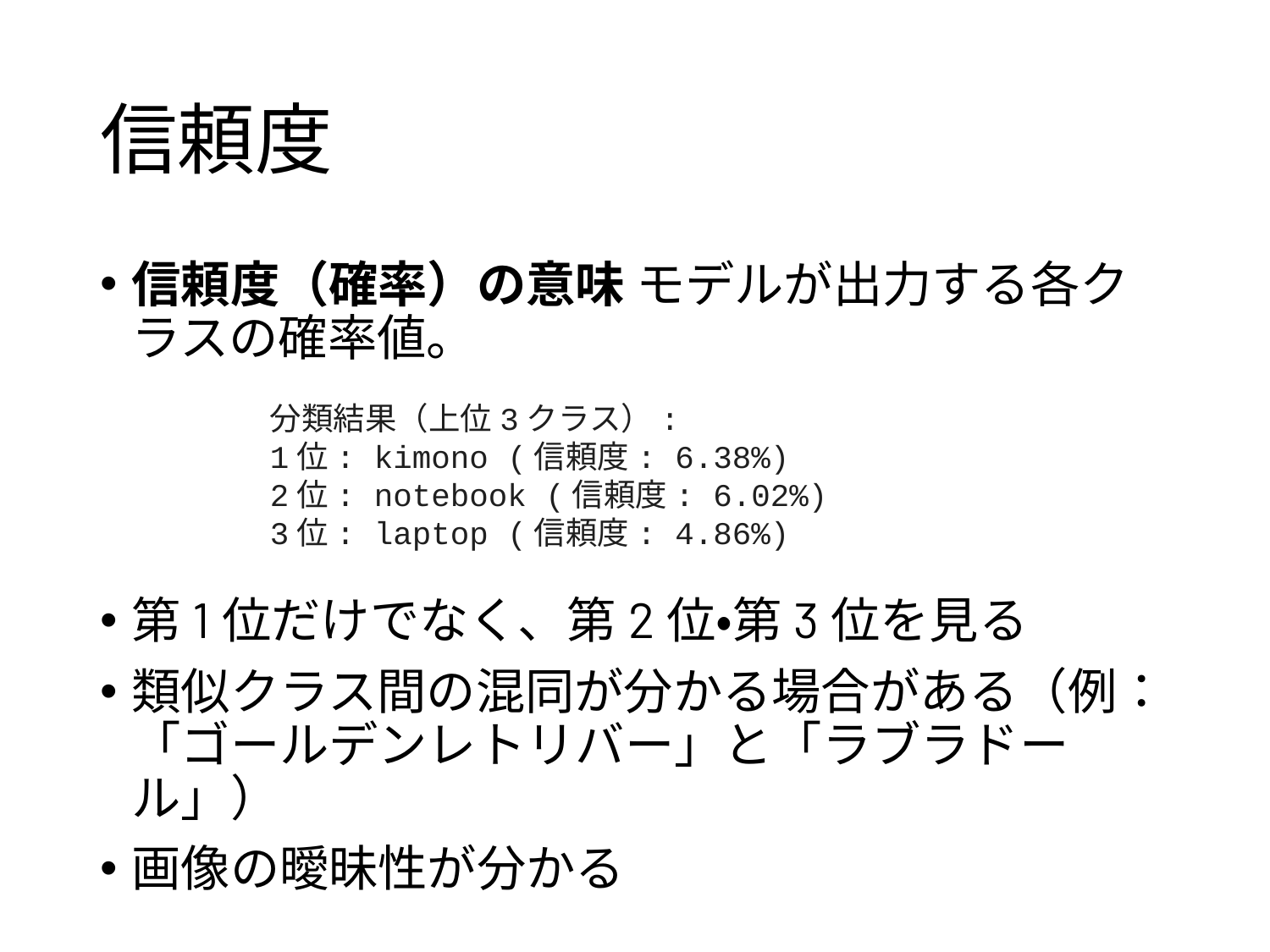

# 信頼度
信頼度（確率）の意味 モデルが出力する各クラスの確率値。

第1位だけでなく、第2位・第3位を見る
類似クラス間の混同が分かる場合がある（例：「ゴールデンレトリバー」と「ラブラドール」）
画像の曖昧性が分かる

分類結果（上位3クラス）:
1位: kimono (信頼度: 6.38%)
2位: notebook (信頼度: 6.02%)
3位: laptop (信頼度: 4.86%)